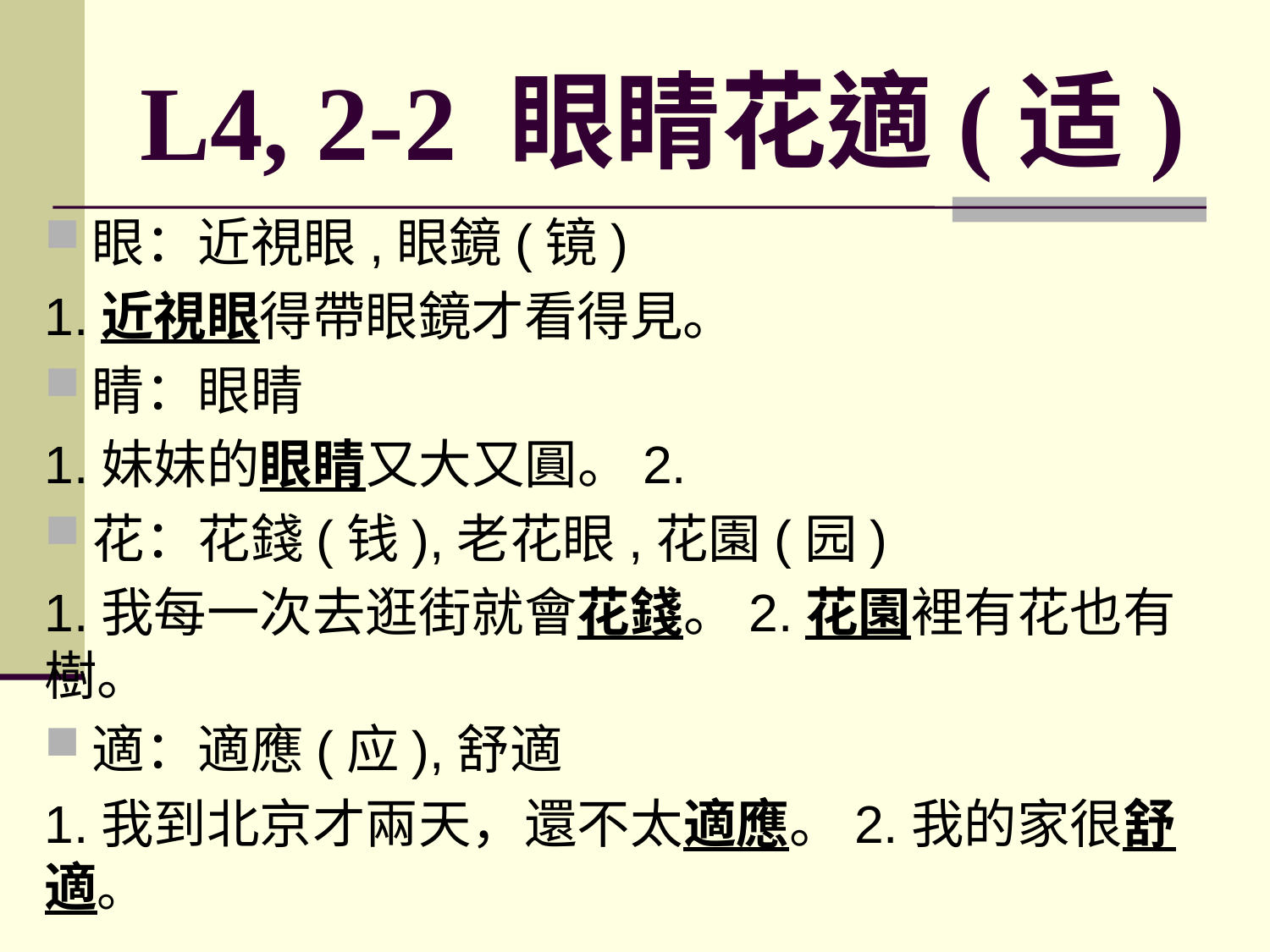

# L4, 2-2 眼睛花適(适)
眼：近視眼,眼鏡(镜)
1.近視眼得帶眼鏡才看得見。
睛：眼睛
1.妹妹的眼睛又大又圓。2.
花：花錢(钱),老花眼,花園(园)
1.我每一次去逛街就會花錢。2.花園裡有花也有樹。
適：適應(应),舒適
1.我到北京才兩天，還不太適應。2.我的家很舒適。